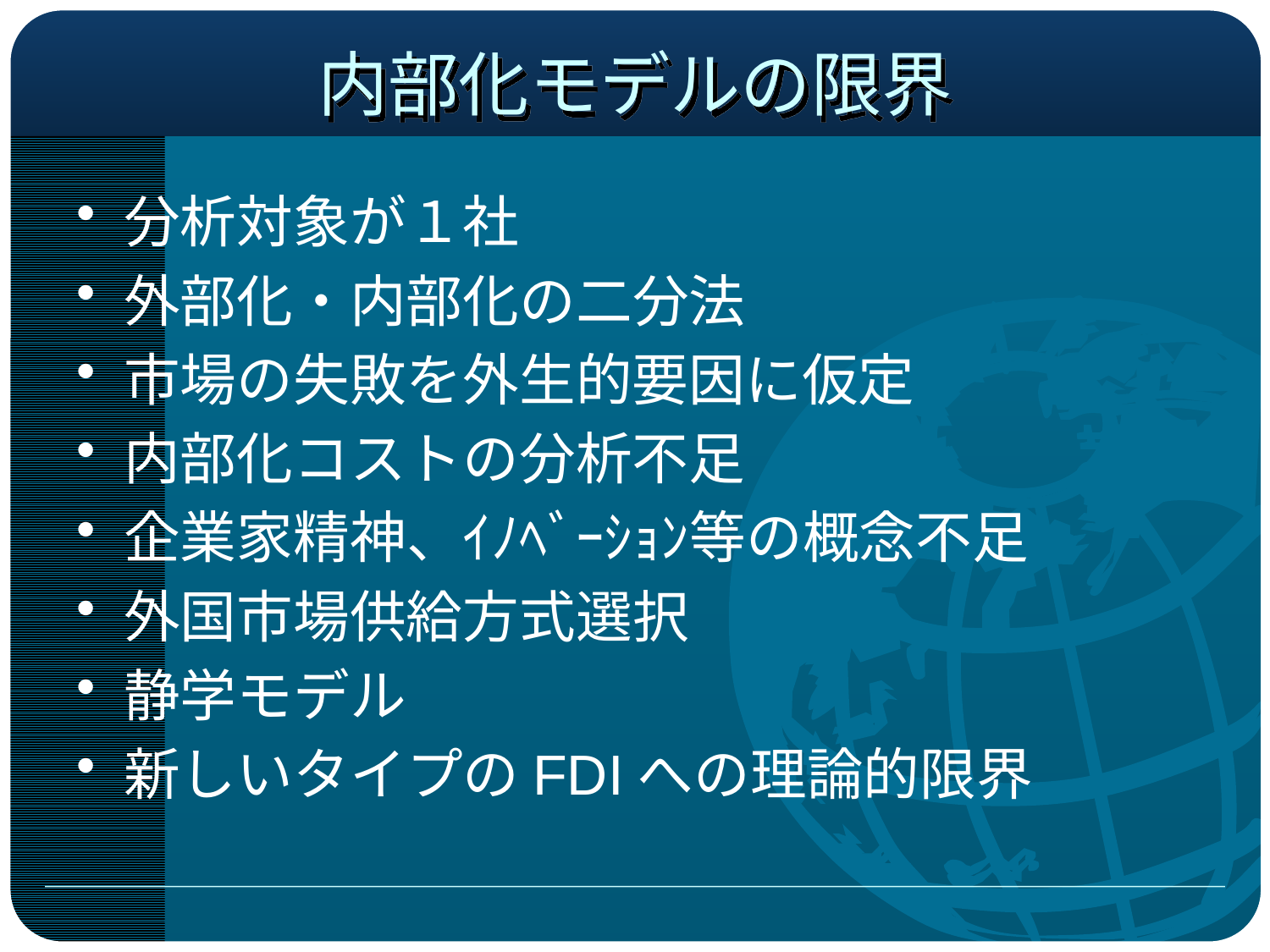

# 内部化モデルの限界
分析対象が１社
外部化・内部化の二分法
市場の失敗を外生的要因に仮定
内部化コストの分析不足
企業家精神、ｲﾉﾍﾞｰｼｮﾝ等の概念不足
外国市場供給方式選択
静学モデル
新しいタイプのFDIへの理論的限界